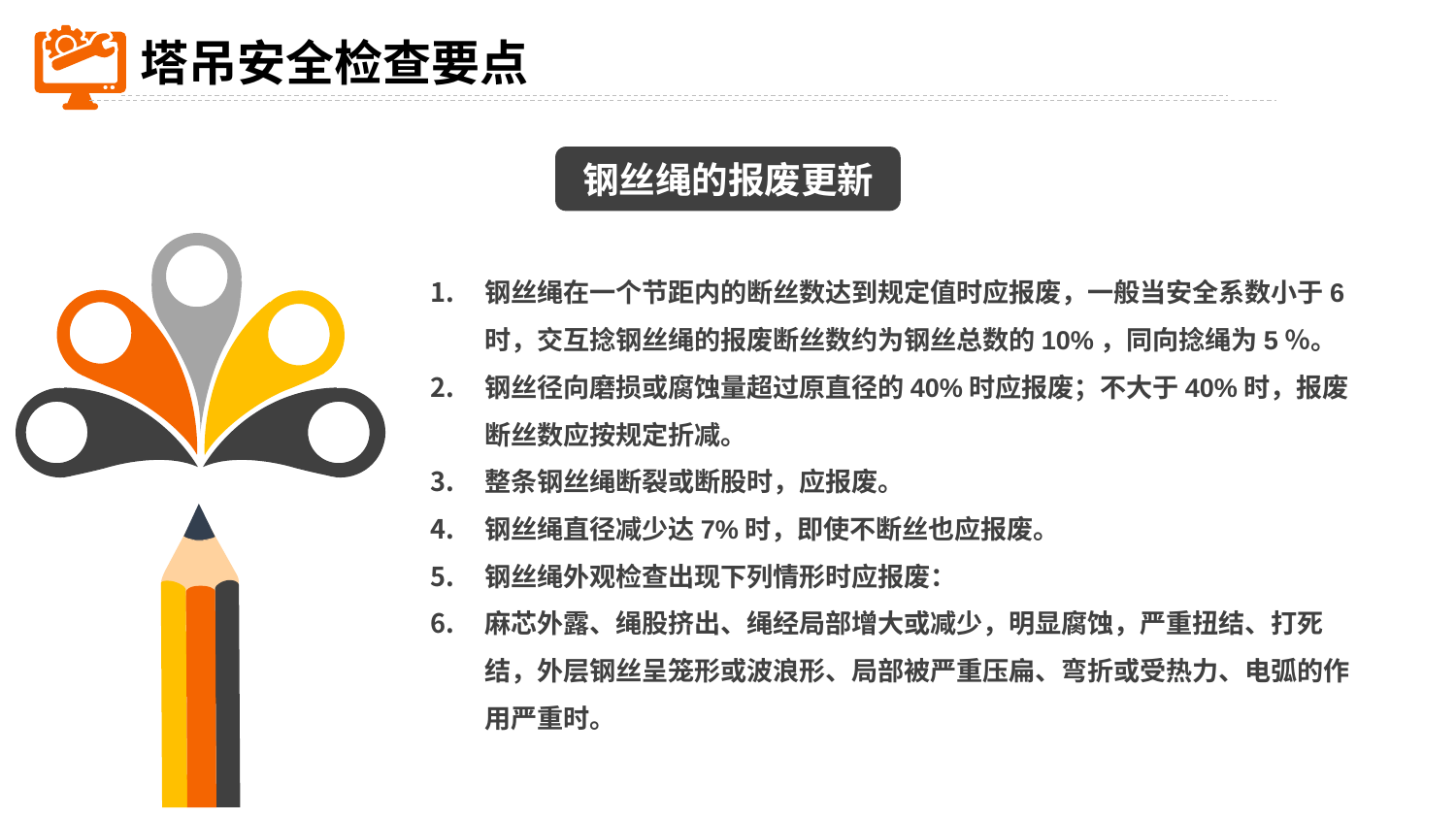

塔吊安全检查要点
钢丝绳的报废更新

钢丝绳在一个节距内的断丝数达到规定值时应报废，一般当安全系数小于6时，交互捻钢丝绳的报废断丝数约为钢丝总数的10%，同向捻绳为5％。
钢丝径向磨损或腐蚀量超过原直径的40%时应报废；不大于40%时，报废断丝数应按规定折减。
整条钢丝绳断裂或断股时，应报废。
钢丝绳直径减少达7%时，即使不断丝也应报废。
钢丝绳外观检查出现下列情形时应报废：
麻芯外露、绳股挤出、绳经局部增大或减少，明显腐蚀，严重扭结、打死结，外层钢丝呈笼形或波浪形、局部被严重压扁、弯折或受热力、电弧的作用严重时。